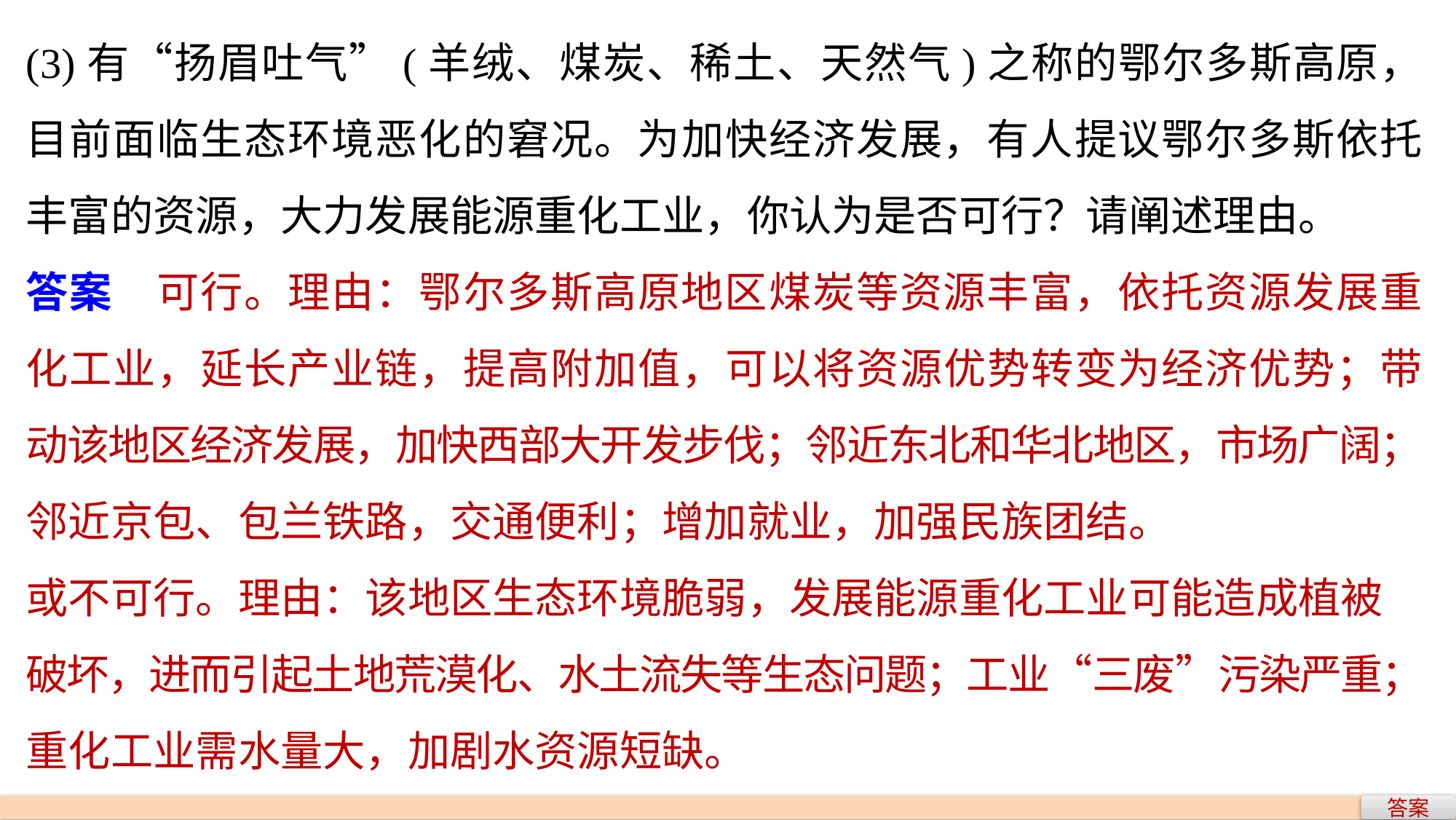

(3)有“扬眉吐气”(羊绒、煤炭、稀土、天然气)之称的鄂尔多斯高原，目前面临生态环境恶化的窘况。为加快经济发展，有人提议鄂尔多斯依托丰富的资源，大力发展能源重化工业，你认为是否可行？请阐述理由。
答案　可行。理由：鄂尔多斯高原地区煤炭等资源丰富，依托资源发展重化工业，延长产业链，提高附加值，可以将资源优势转变为经济优势；带动该地区经济发展，加快西部大开发步伐；邻近东北和华北地区，市场广阔；邻近京包、包兰铁路，交通便利；增加就业，加强民族团结。
或不可行。理由：该地区生态环境脆弱，发展能源重化工业可能造成植被破坏，进而引起土地荒漠化、水土流失等生态问题；工业“三废”污染严重；重化工业需水量大，加剧水资源短缺。
答案